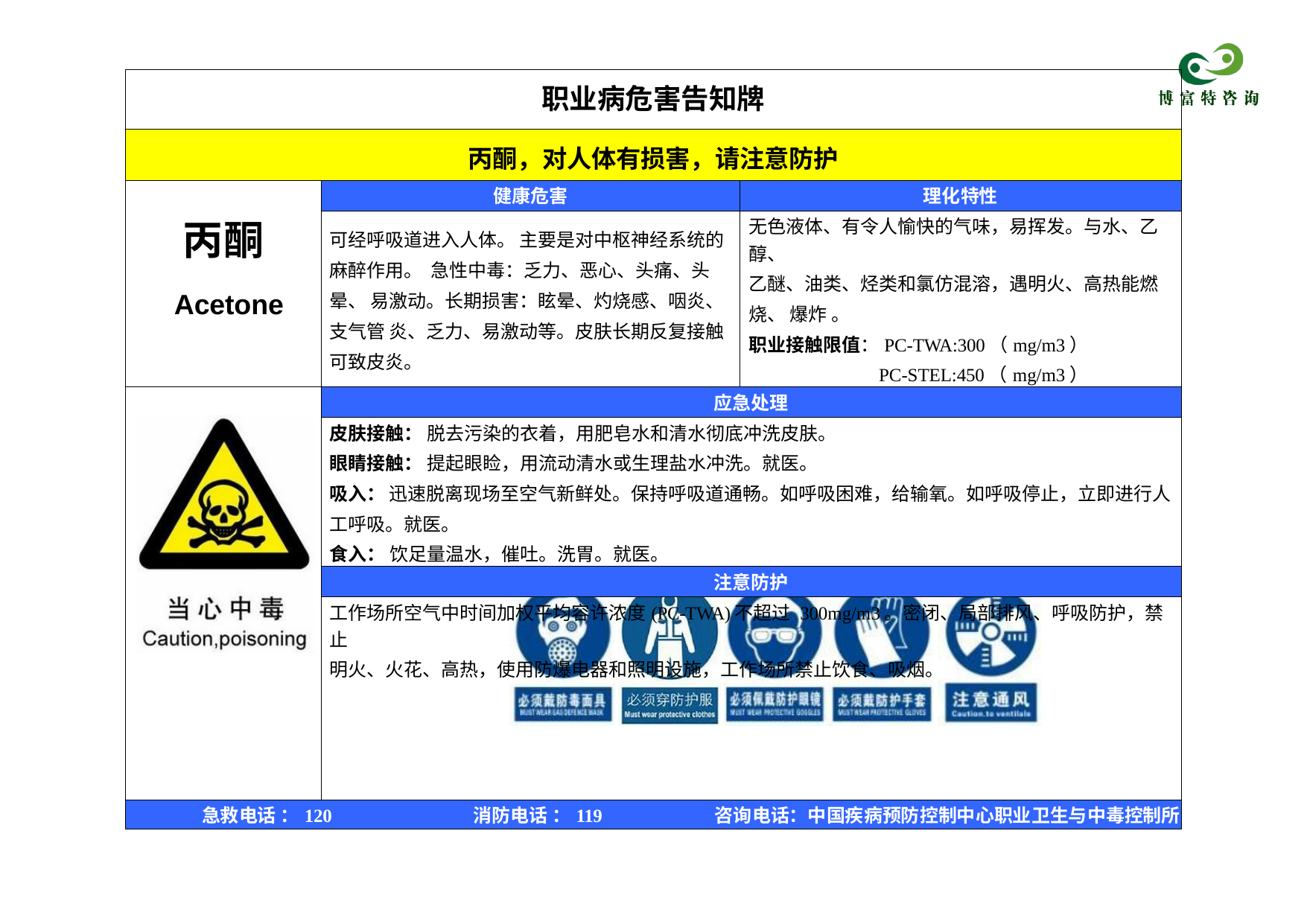

| 职业病危害告知牌 |  |  |
| --- | --- | --- |
| 丙酮，对人体有损害，请注意防护 |  |  |
| 丙酮 Acetone | 健康危害 | 理化特性 |
|  | 可经呼吸道进入人体。 主要是对中枢神经系统的 麻醉作用。 急性中毒：乏力、恶心、头痛、头晕、 易激动。长期损害：眩晕、灼烧感、咽炎、支气管 炎、乏力、易激动等。皮肤长期反复接触可致皮炎。 | 无色液体、有令人愉快的气味，易挥发。与水、乙醇、 乙醚、油类、烃类和氯仿混溶，遇明火、高热能燃烧、 爆炸 。 职业接触限值：PC-TWA:300（mg/m3） PC-STEL:450（mg/m3） |
|  | 应急处理 |  |
|  | 皮肤接触： 脱去污染的衣着，用肥皂水和清水彻底冲洗皮肤。 眼睛接触： 提起眼睑，用流动清水或生理盐水冲洗。就医。 吸入： 迅速脱离现场至空气新鲜处。保持呼吸道通畅。如呼吸困难，给输氧。如呼吸停止，立即进行人 工呼吸。就医。 食入： 饮足量温水，催吐。洗胃。就医。 |  |
|  | 注意防护 |  |
|  | 工作场所空气中时间加权平均容许浓度(PC-TWA)不超过 300mg/m3。密闭、局部排风、呼吸防护，禁止 明火、火花、高热，使用防爆电器和照明设施，工作场所禁止饮食、吸烟。 |  |
| 急救电话 ：120 消防电话 ：119 咨询电话：中国疾病预防控制中心职业卫生与中毒控制所 |  |  |